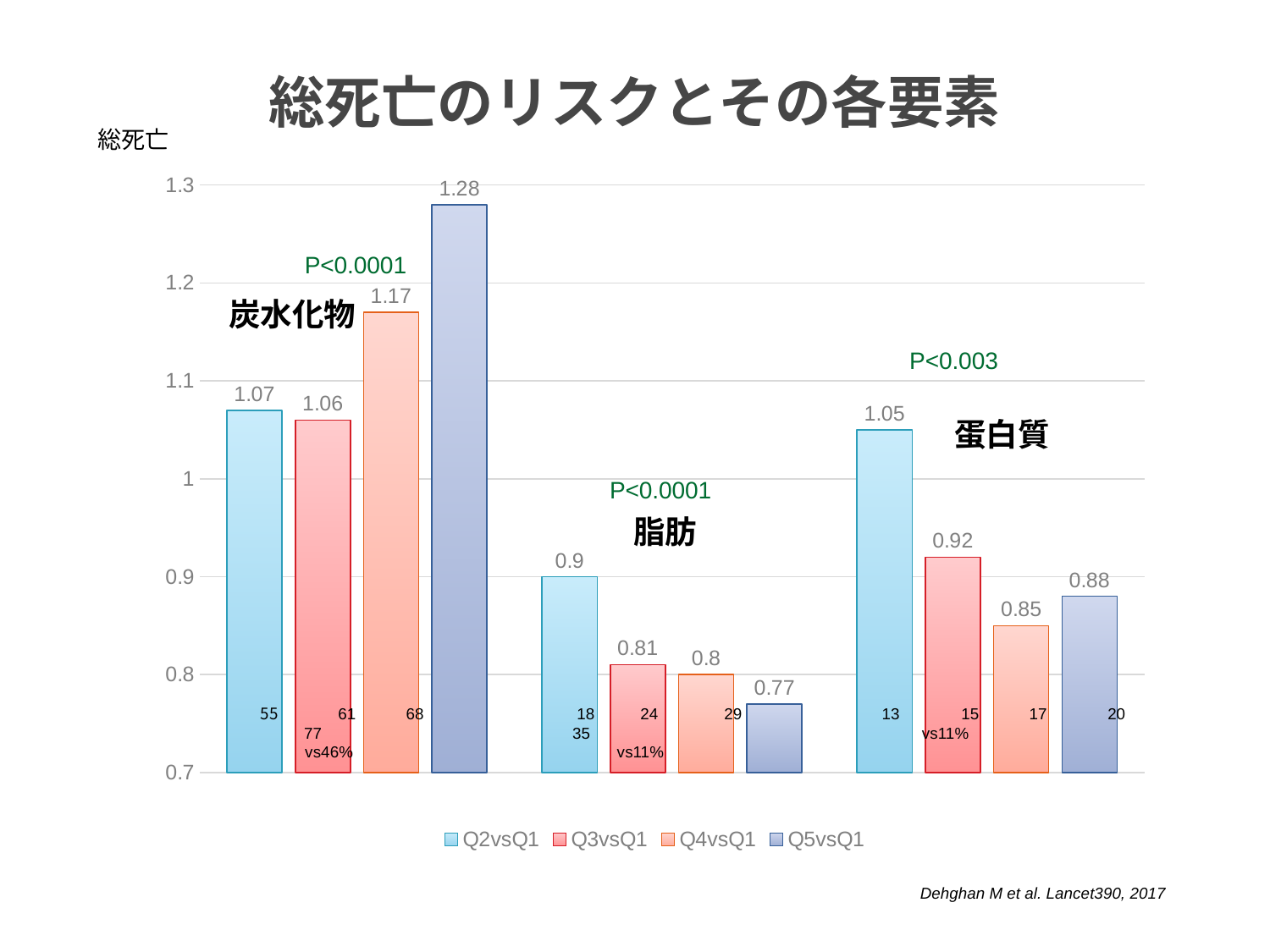

# 総死亡のリスクとその各要素
総死亡

### Chart

| Category | Q2vsQ1 | Q3vsQ1 | Q4vsQ1 | Q5vsQ1 |
|---|---|---|---|---|
|   | 1.07 | 1.06 | 1.17 | 1.28 |
|   | 0.9 | 0.81 | 0.8 | 0.77 |
|   | 1.05 | 0.92 | 0.85 | 0.88 |
P<0.0001
炭水化物
P<0.003
蛋白質
P<0.0001
脂肪
    　　61      　68     　　　77
          vs46%
 18     　24      　　29     　　35
          vs11%
 13     　　15      　17    　　 20
          vs11%
Dehghan M et al. Lancet390, 2017